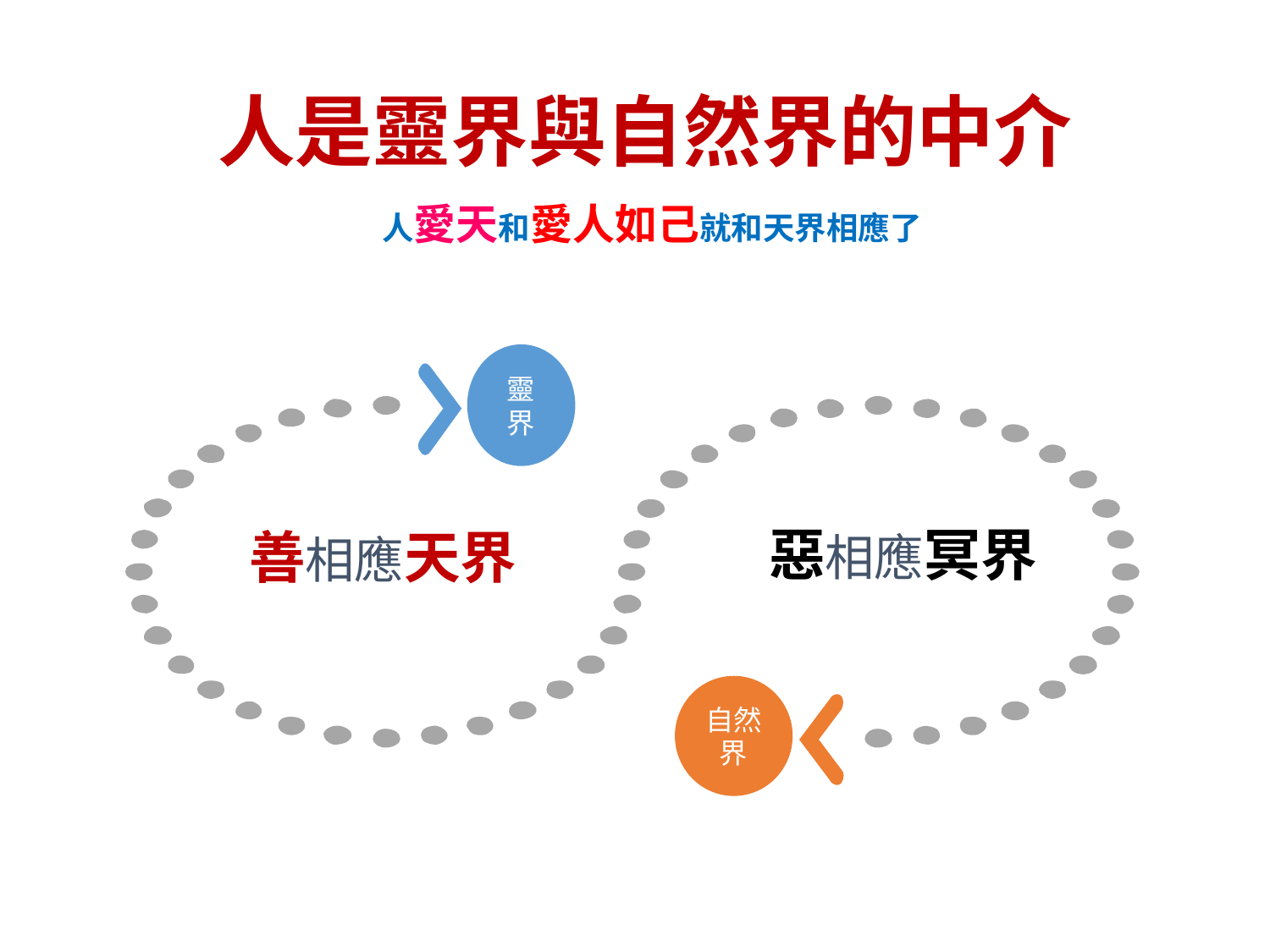

人是靈界與自然界的中介
人愛天和愛人如己就和天界相應了
靈界

惡相應冥界
善相應天界
自然界